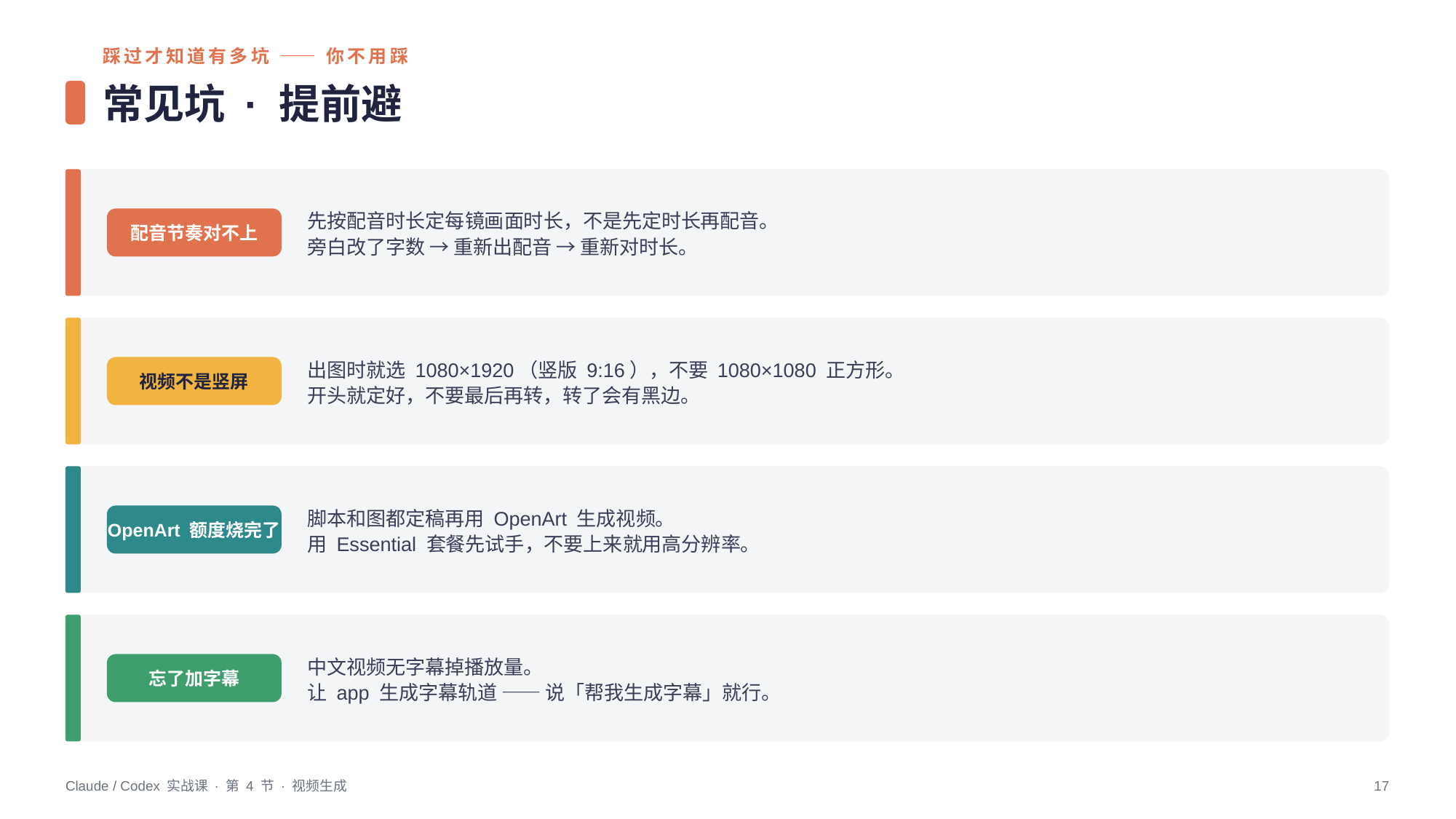

踩过才知道有多坑 —— 你不用踩
常见坑 · 提前避

先按配音时长定每镜画面时长，不是先定时长再配音。
旁白改了字数 → 重新出配音 → 重新对时长。

配音节奏对不上

出图时就选 1080×1920（竖版 9:16），不要 1080×1080 正方形。
开头就定好，不要最后再转，转了会有黑边。

视频不是竖屏

脚本和图都定稿再用 OpenArt 生成视频。
用 Essential 套餐先试手，不要上来就用高分辨率。

OpenArt 额度烧完了

中文视频无字幕掉播放量。
让 app 生成字幕轨道 —— 说「帮我生成字幕」就行。

忘了加字幕
Claude / Codex 实战课 · 第 4 节 · 视频生成
17